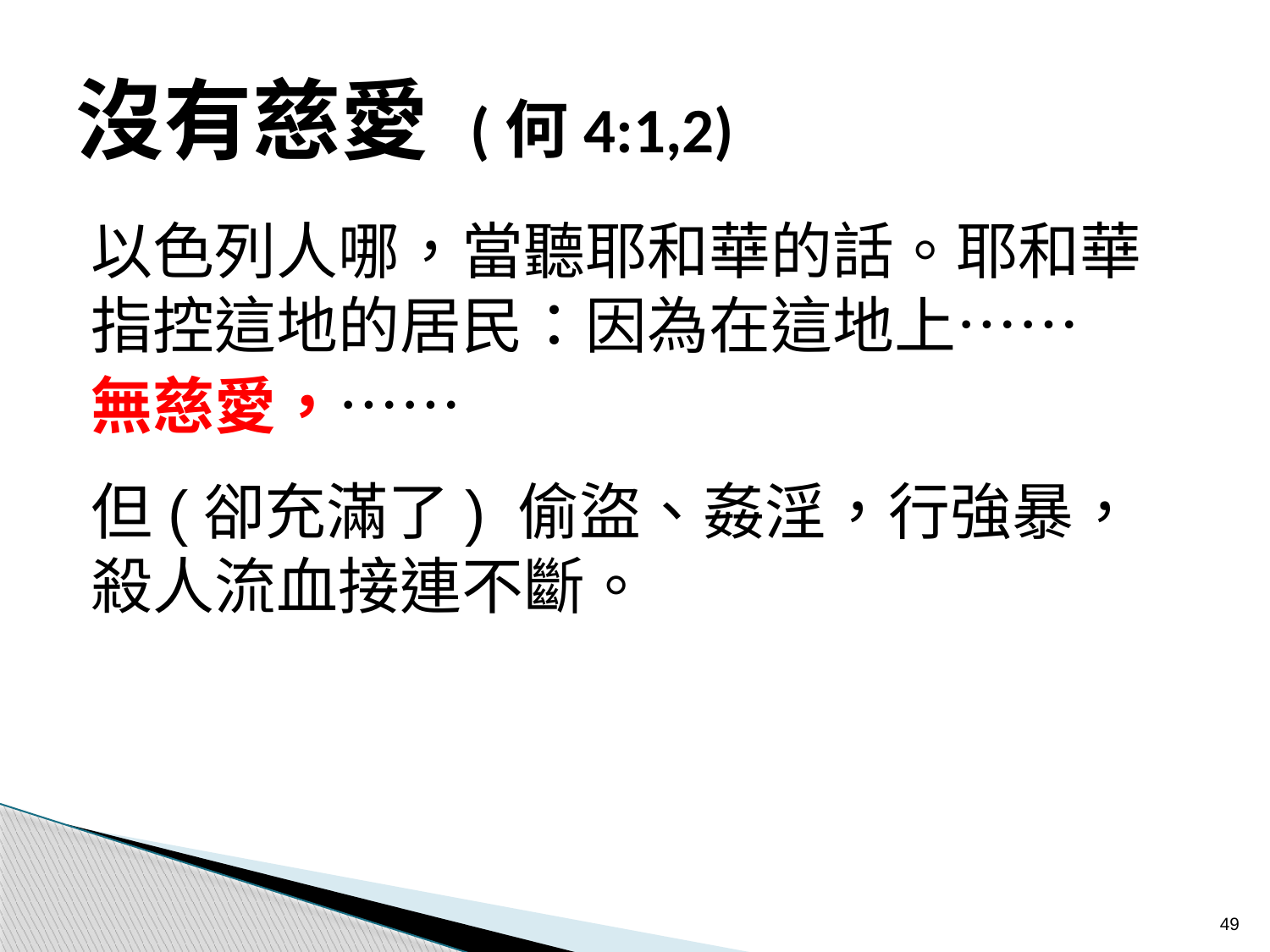

# 沒有慈愛 (何4:1,2)
以色列人哪，當聽耶和華的話。耶和華指控這地的居民：因為在這地上……
無慈愛，……
但(卻充滿了) 偷盜、姦淫，行強暴，殺人流血接連不斷。
49